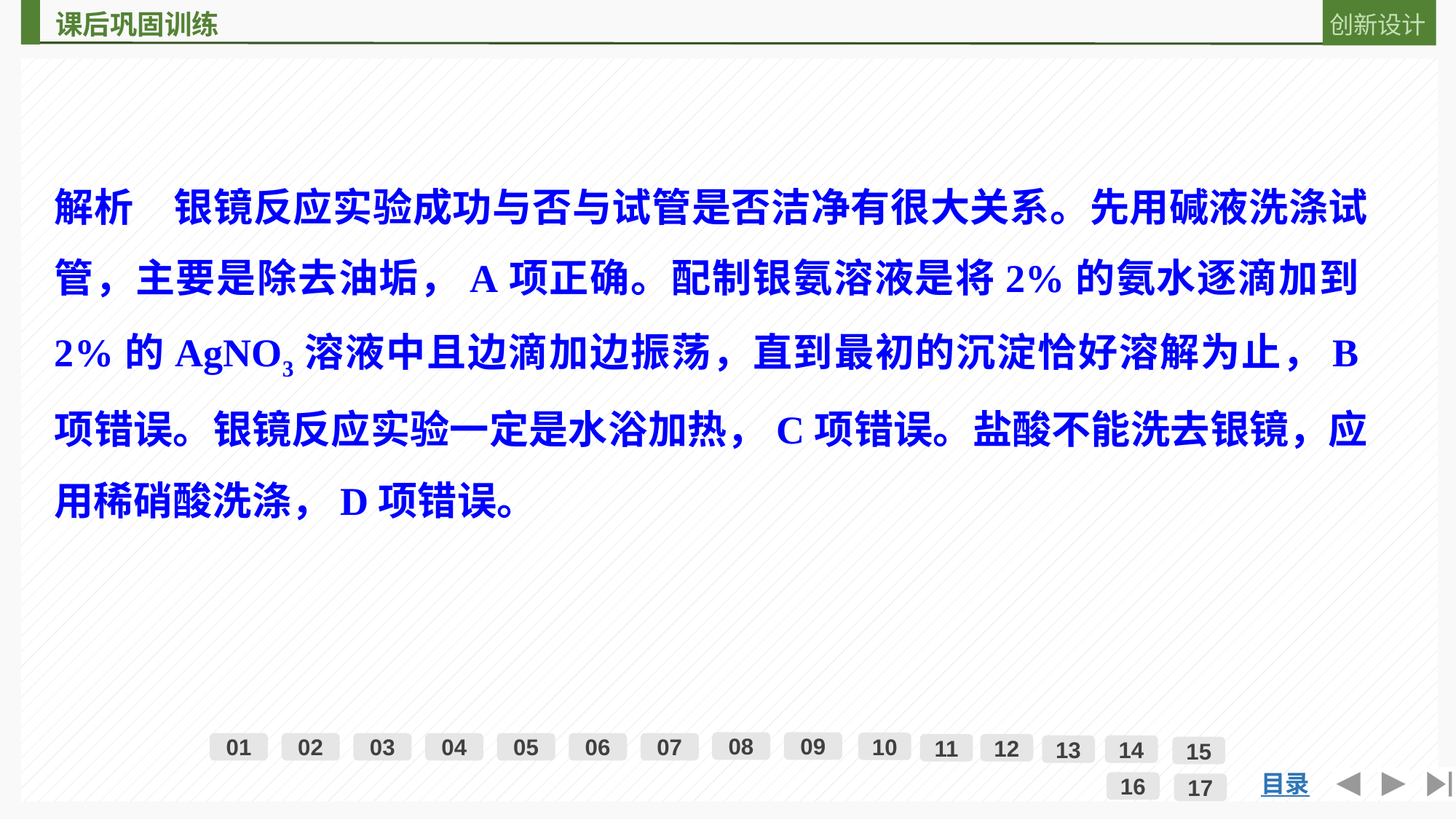

解析　银镜反应实验成功与否与试管是否洁净有很大关系。先用碱液洗涤试管，主要是除去油垢，A项正确。配制银氨溶液是将2%的氨水逐滴加到2%的AgNO3溶液中且边滴加边振荡，直到最初的沉淀恰好溶解为止，B项错误。银镜反应实验一定是水浴加热，C项错误。盐酸不能洗去银镜，应用稀硝酸洗涤，D项错误。